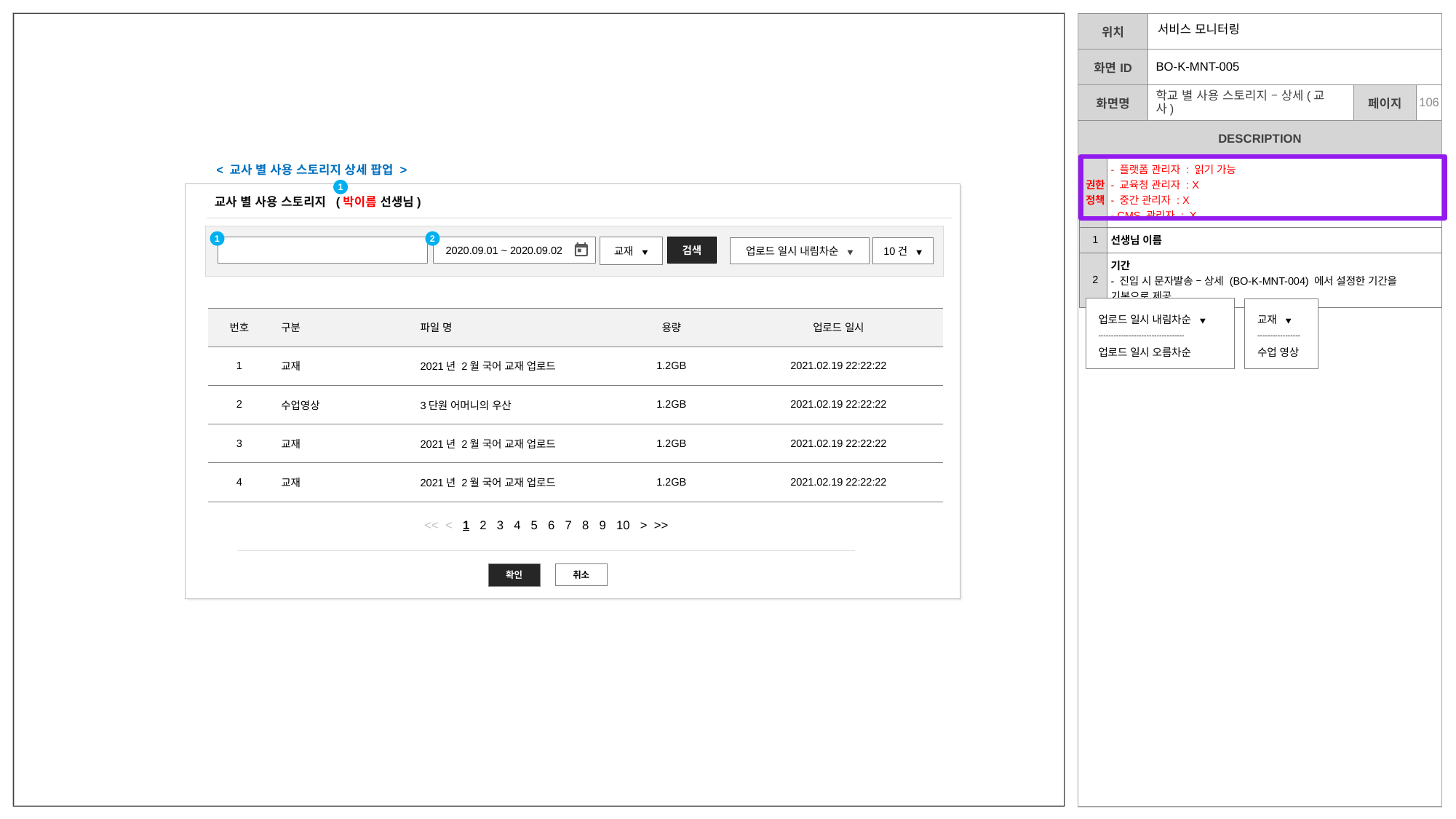

서비스 모니터링

BO-K-MNT-005
# 학교 별 사용 스토리지 – 상세(교사)

| 권한 정책 | - 플랫폼 관리자 : 읽기 가능 - 교육청 관리자 : X - 중간 관리자 : X - CMS 관리자 : X |
| --- | --- |
| 1 | 선생님 이름 |
| 2 | 기간 - 진입 시 문자발송 – 상세 (BO-K-MNT-004) 에서 설정한 기간을 기본으로 제공 |
< 교사 별 사용 스토리지 상세 팝업 >
1

교사 별 사용 스토리지  (박이름 선생님)

1
2
2020.09.01 ~ 2020.09.02

교재   ▼
검색

업로드 일시 내림차순   ▼
10건   ▼
업로드 일시 내림차순   ▼
----------------------------------
업로드 일시 오름차순
교재   ▼
-----------------
수업 영상
| 번호 | 구분 | 파일 명 | 용량 | 업로드 일시 |
| --- | --- | --- | --- | --- |
| 1 | 교재 | 2021년 2월 국어 교재 업로드 | 1.2GB | 2021.02.19 22:22:22 |
| 2 | 수업영상 | 3단원 어머니의 우산 | 1.2GB | 2021.02.19 22:22:22 |
| 3 | 교재 | 2021년 2월 국어 교재 업로드 | 1.2GB | 2021.02.19 22:22:22 |
| 4 | 교재 | 2021년 2월 국어 교재 업로드 | 1.2GB | 2021.02.19 22:22:22 |
<<  <   1   2   3   4   5   6   7   8   9   10   >  >>
취소
확인